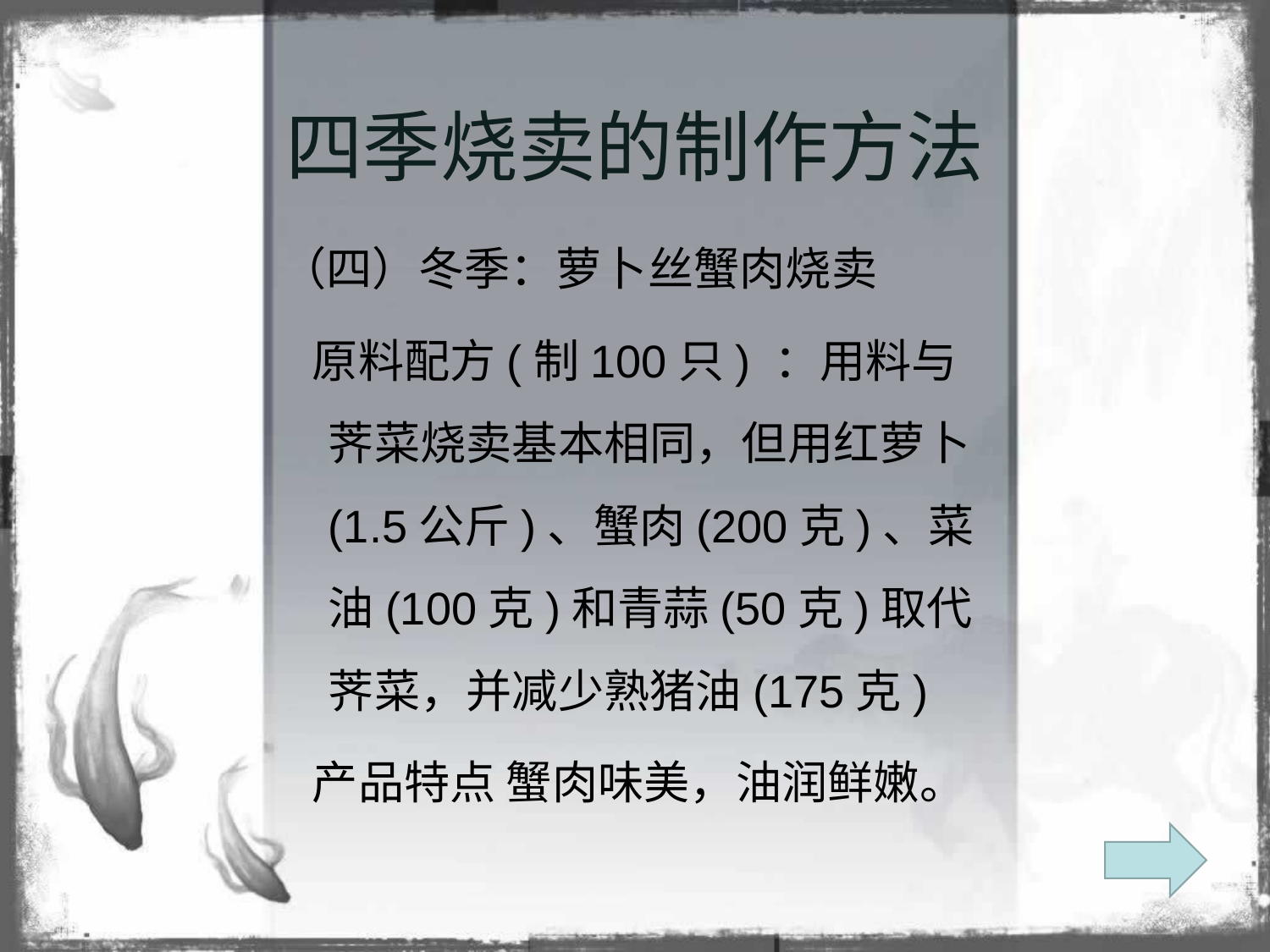

# 四季烧卖的制作方法
（四）冬季：萝卜丝蟹肉烧卖
  原料配方(制100只) ：用料与荠菜烧卖基本相同，但用红萝卜(1.5公斤)、蟹肉(200克)、菜油(100克)和青蒜(50克)取代荠菜，并减少熟猪油(175克)
  产品特点 蟹肉味美，油润鲜嫩。